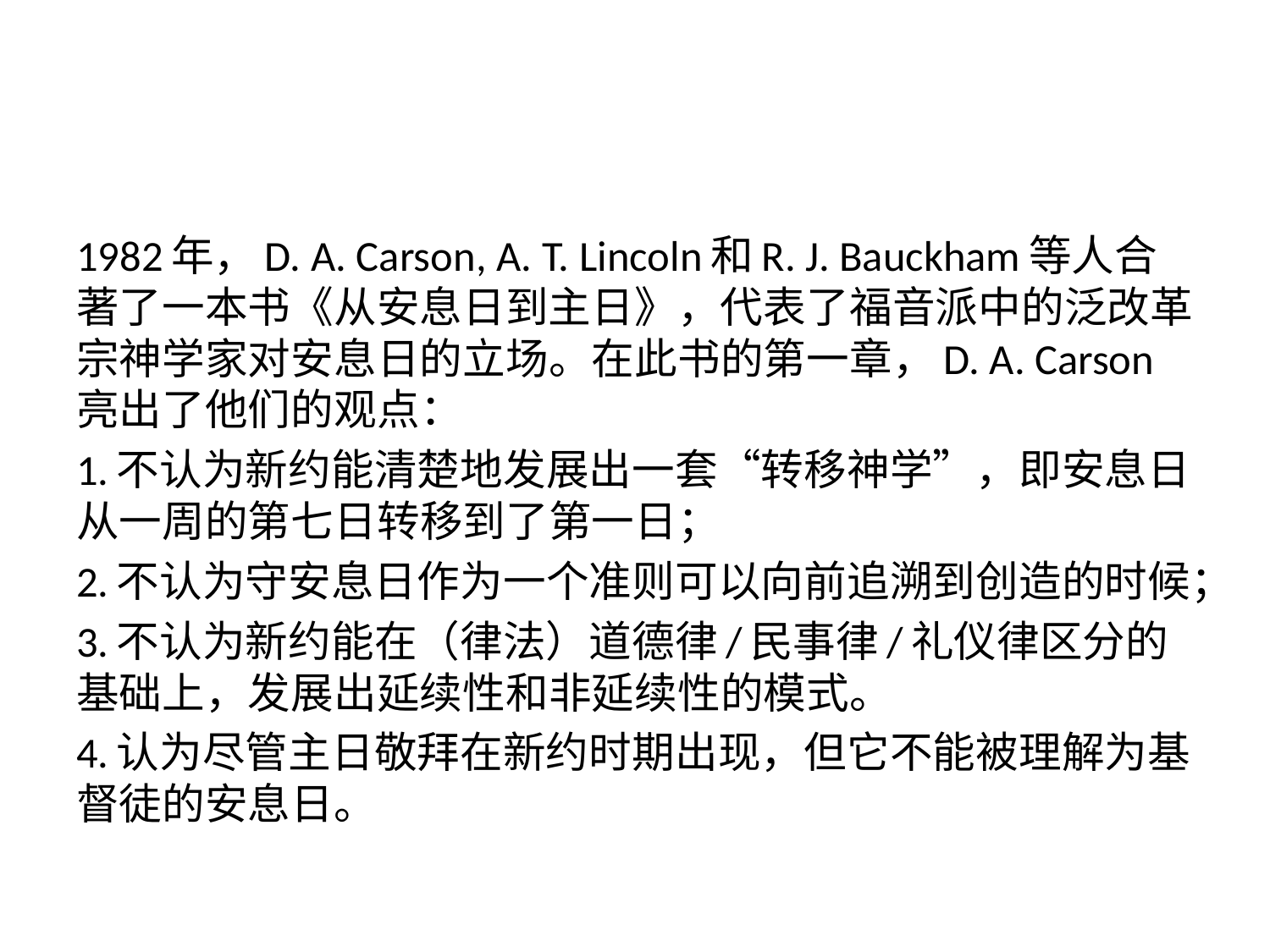

#
1982年，D. A. Carson, A. T. Lincoln和R. J. Bauckham等人合著了一本书《从安息日到主日》，代表了福音派中的泛改革宗神学家对安息日的立场。在此书的第一章，D. A. Carson亮出了他们的观点：
1.不认为新约能清楚地发展出一套“转移神学”，即安息日从一周的第七日转移到了第一日；
2.不认为守安息日作为一个准则可以向前追溯到创造的时候；
3.不认为新约能在（律法）道德律/民事律/礼仪律区分的基础上，发展出延续性和非延续性的模式。
4.认为尽管主日敬拜在新约时期出现，但它不能被理解为基督徒的安息日。